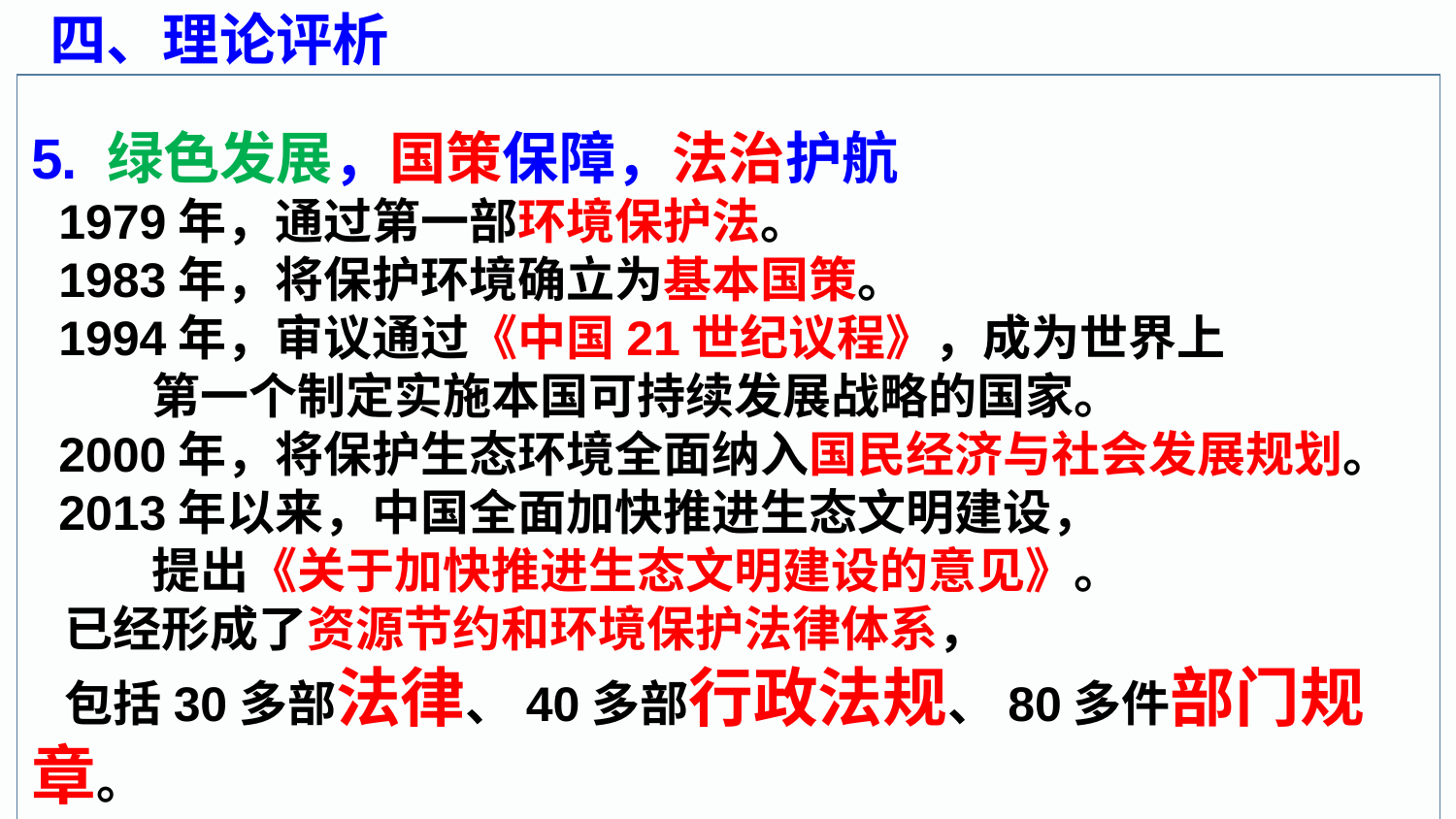

四、理论评析
5. 绿色发展，国策保障，法治护航
  1979年，通过第一部环境保护法。
  1983年，将保护环境确立为基本国策。
  1994年，审议通过《中国21世纪议程》，成为世界上
          第一个制定实施本国可持续发展战略的国家。
  2000年，将保护生态环境全面纳入国民经济与社会发展规划。
  2013年以来，中国全面加快推进生态文明建设，
          提出《关于加快推进生态文明建设的意见》。
  已经形成了资源节约和环境保护法律体系，
  包括30多部法律、40多部行政法规、80多件部门规章。
  ——2016年12月1日《发展权：中国的理念、实践与贡献》白皮书